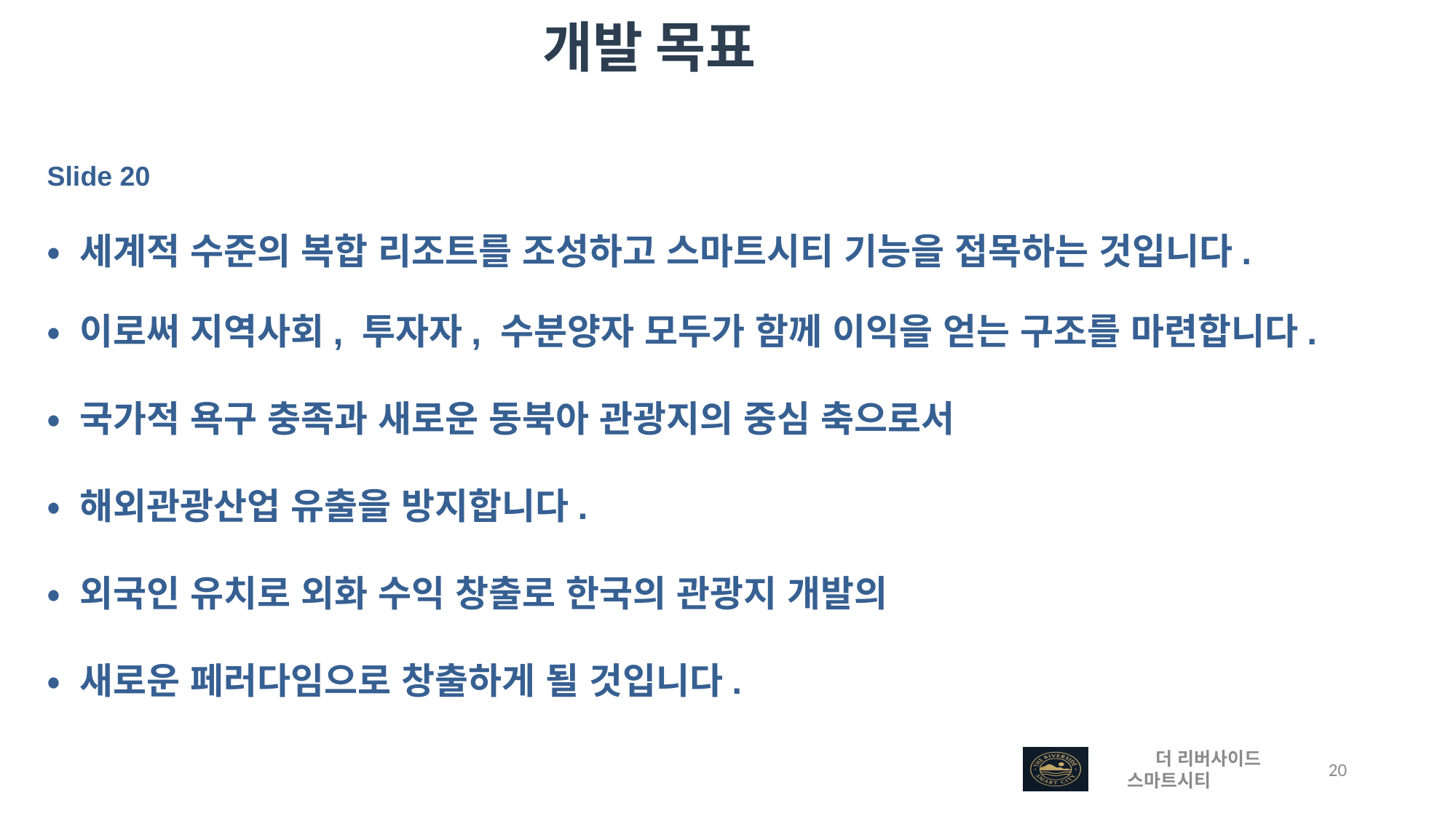

개발 목표
Slide 20
• 세계적 수준의 복합 리조트를 조성하고 스마트시티 기능을 접목하는 것입니다.
• 이로써 지역사회, 투자자, 수분양자 모두가 함께 이익을 얻는 구조를 마련합니다.
• 국가적 욕구 충족과 새로운 동북아 관광지의 중심 축으로서
• 해외관광산업 유출을 방지합니다.
• 외국인 유치로 외화 수익 창출로 한국의 관광지 개발의
• 새로운 페러다임으로 창출하게 될 것입니다.
             더 리버사이드 스마트시티
  20